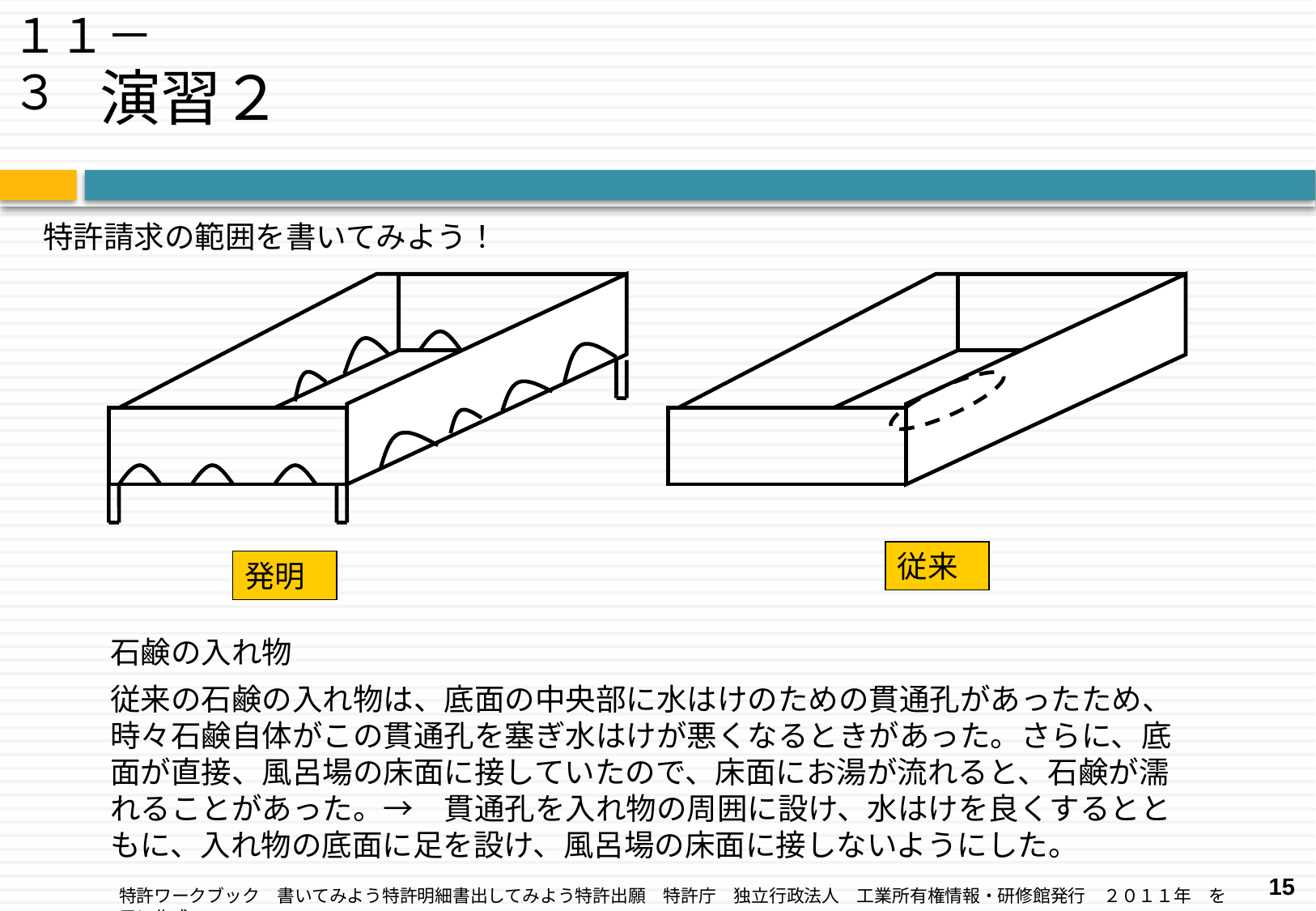

１１－３
# 演習２
特許請求の範囲を書いてみよう！

従来
発明
石鹸の入れ物
従来の石鹸の入れ物は、底面の中央部に水はけのための貫通孔があったため、時々石鹸自体がこの貫通孔を塞ぎ水はけが悪くなるときがあった。さらに、底面が直接、風呂場の床面に接していたので、床面にお湯が流れると、石鹸が濡れることがあった。→　貫通孔を入れ物の周囲に設け、水はけを良くするとともに、入れ物の底面に足を設け、風呂場の床面に接しないようにした。
15
特許ワークブック　書いてみよう特許明細書出してみよう特許出願　特許庁　独立行政法人　工業所有権情報・研修館発行　２０１１年　を元に作成